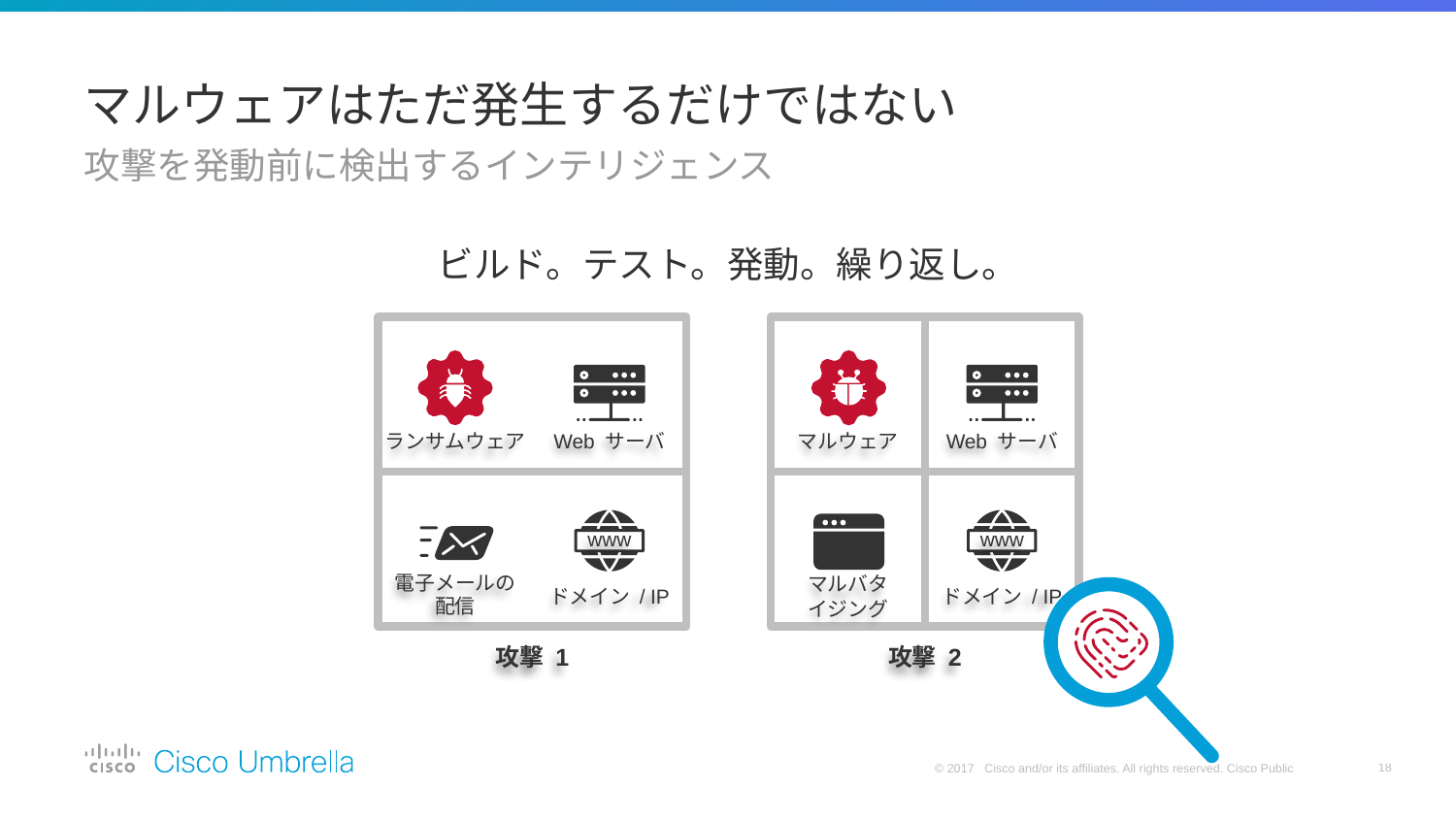

# マルウェアはただ発生するだけではない
攻撃を発動前に検出するインテリジェンス
ビルド。テスト。発動。繰り返し。

ランサムウェア
Web サーバ

www

電子メールの配信
ドメイン / IP
攻撃 1

マルウェア
Web サーバ

www

マルバタイジング
ドメイン / IP
攻撃 2